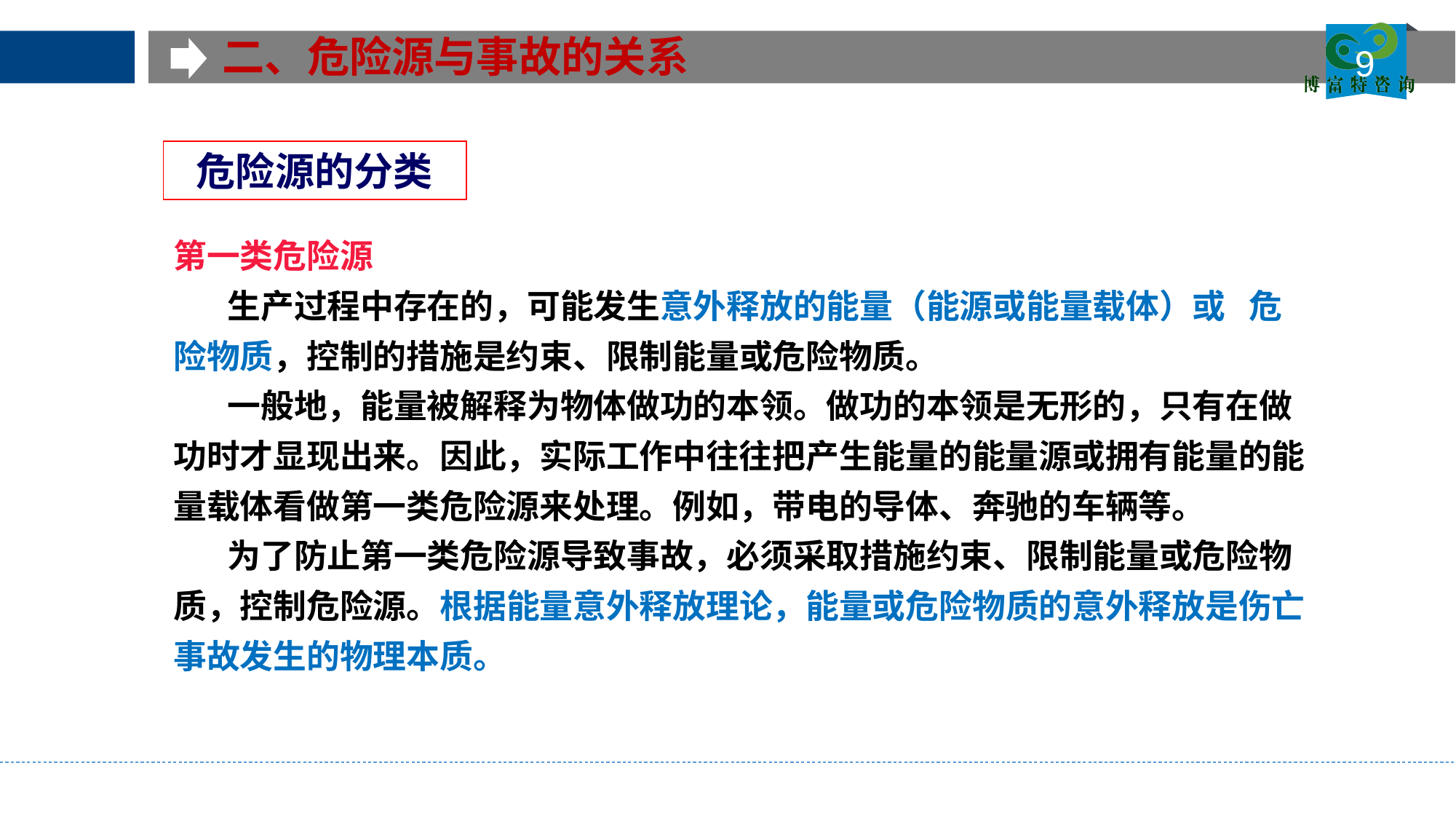

二、危险源与事故的关系
9
危险源的分类
第一类危险源
      生产过程中存在的，可能发生意外释放的能量（能源或能量载体）或   危险物质，控制的措施是约束、限制能量或危险物质。
      一般地，能量被解释为物体做功的本领。做功的本领是无形的，只有在做功时才显现出来。因此，实际工作中往往把产生能量的能量源或拥有能量的能量载体看做第一类危险源来处理。例如，带电的导体、奔驰的车辆等。
      为了防止第一类危险源导致事故，必须采取措施约束、限制能量或危险物质，控制危险源。根据能量意外释放理论，能量或危险物质的意外释放是伤亡事故发生的物理本质。